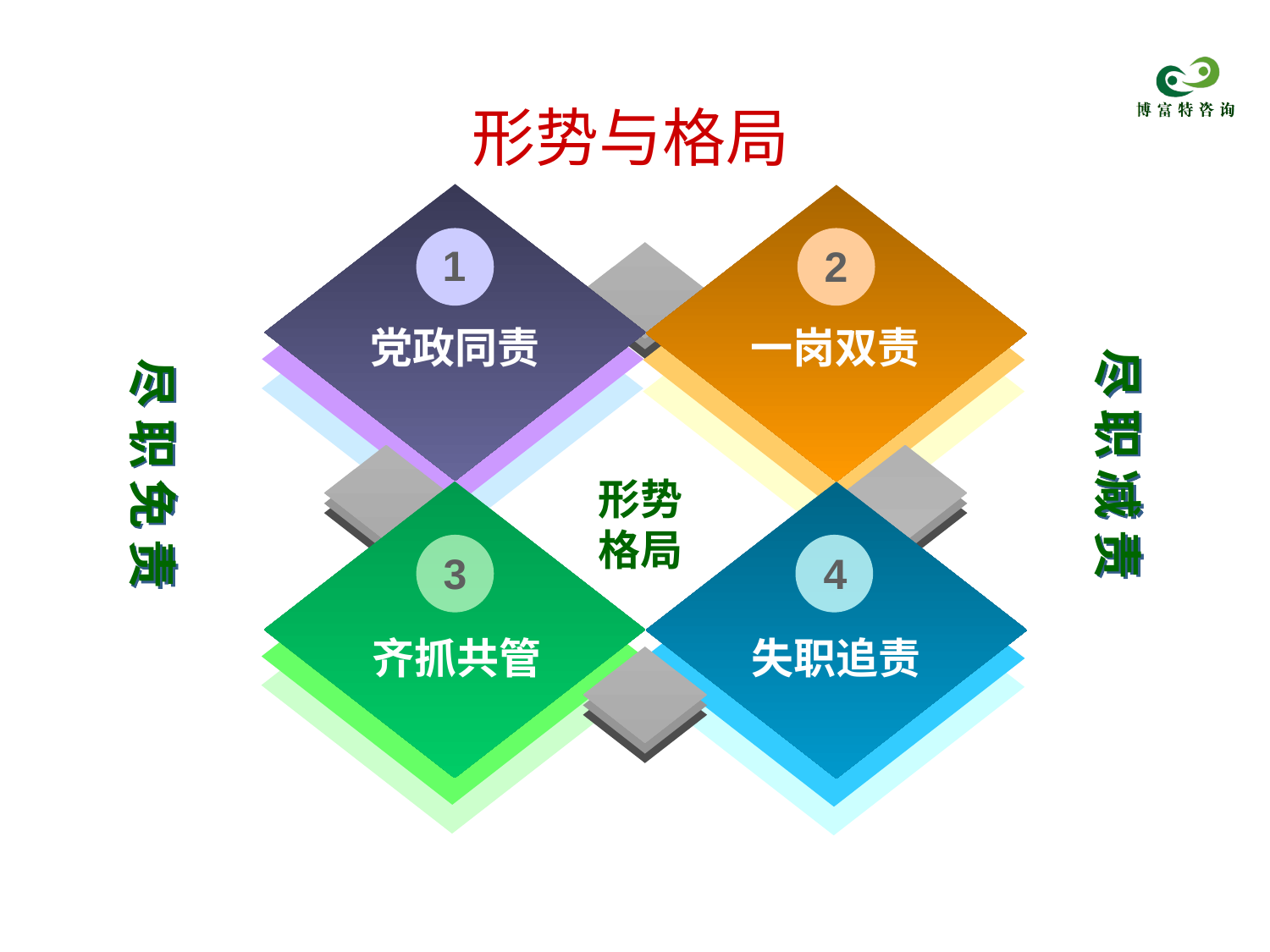

形势与格局

1
2

党政同责
一岗双责
尽 职 减 责
尽 职 免 责

形势
格局

4
3
齐抓共管
失职追责